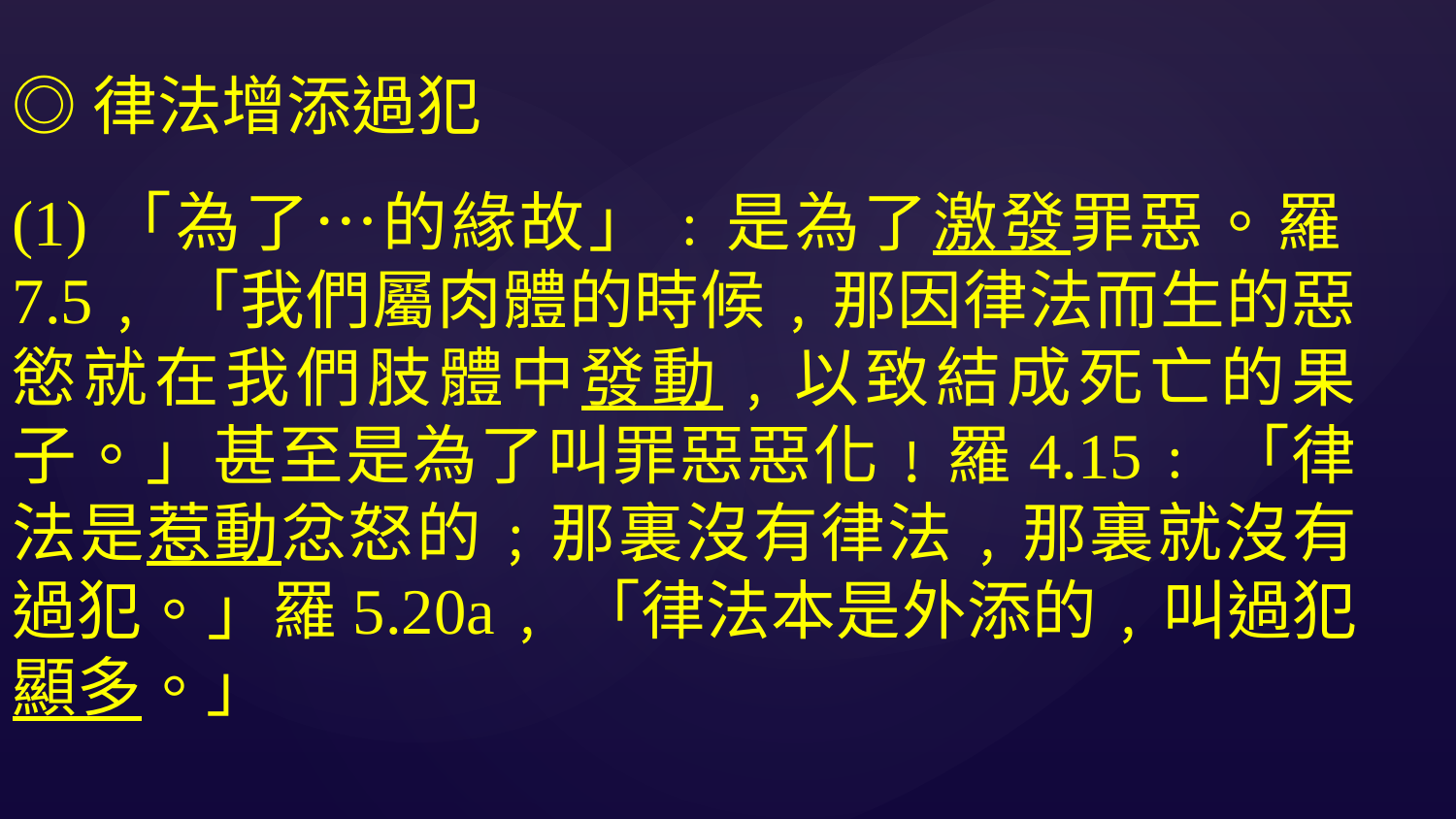

◎律法增添過犯

(1)「為了…的緣故」﹕是為了激發罪惡。羅7.5﹐「我們屬肉體的時候﹐那因律法而生的惡慾就在我們肢體中發動﹐以致結成死亡的果子。」甚至是為了叫罪惡惡化﹗羅4.15﹕「律法是惹動忿怒的﹔那裏沒有律法﹐那裏就沒有過犯。」羅5.20a﹐「律法本是外添的﹐叫過犯顯多。」